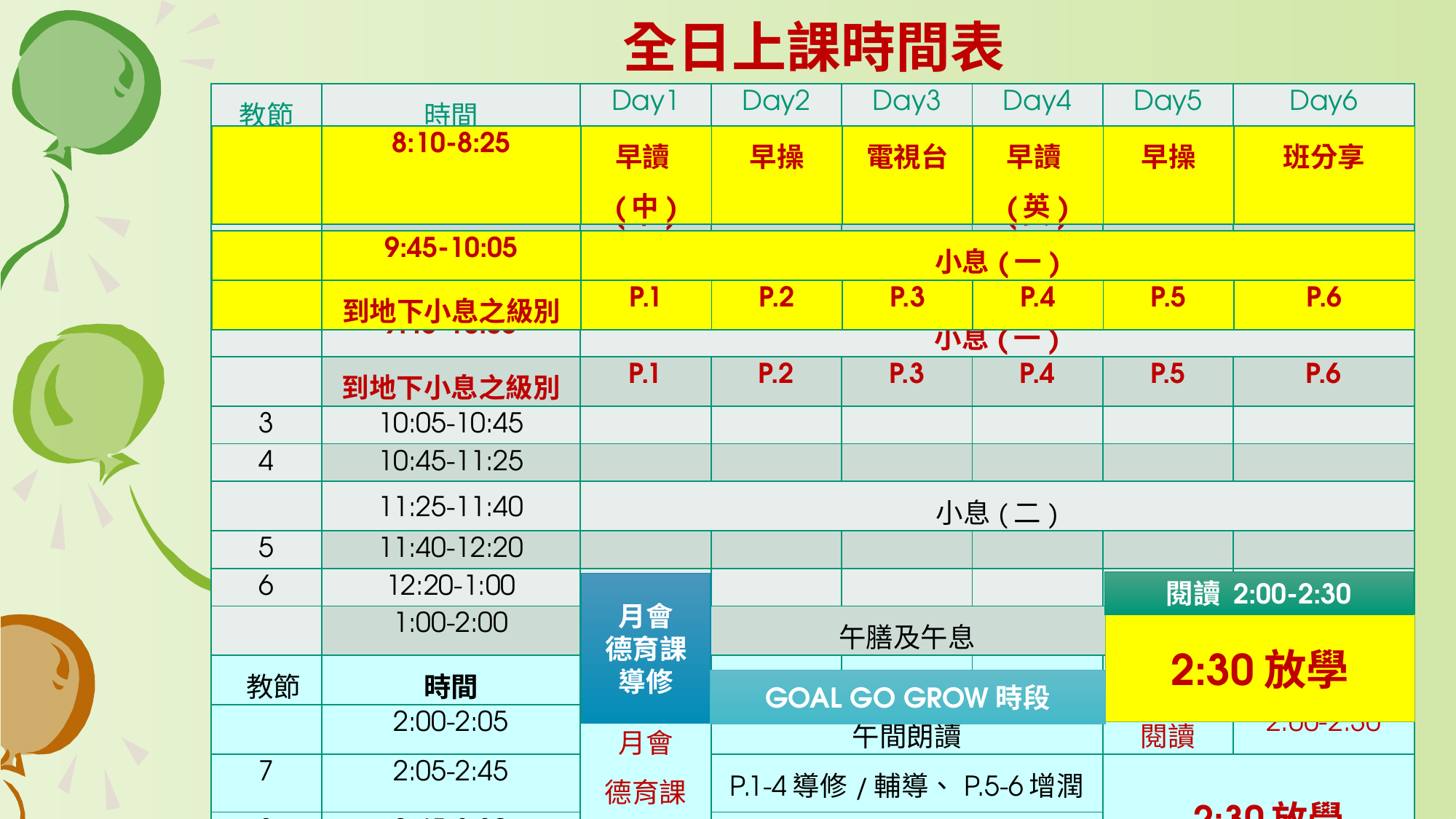

# 全日上課時間表
| 教節 | 時間 | Day1 | Day2 | Day3 | Day4 | Day5 | Day6 |
| --- | --- | --- | --- | --- | --- | --- | --- |
|  | 8:10-8:25 | 早讀(中) | 早操 | 電視台 | 早讀(英) | 早操 | 班分享 |
| 1 | 8:25-9:05 |  |  |  |  |  |  |
| 2 | 9:05-9:45 |  |  |  |  |  |  |
|  | 9:45-10:05 | 小息(一) |  |  |  |  |  |
|  | 到地下小息之級別 | P.1 | P.2 | P.3 | P.4 | P.5 | P.6 |
| 3 | 10:05-10:45 |  |  |  |  |  |  |
| 4 | 10:45-11:25 |  |  |  |  |  |  |
|  | 11:25-11:40 | 小息(二) |  |  |  |  |  |
| 5 | 11:40-12:20 |  |  |  |  |  |  |
| 6 | 12:20-1:00 |  |  |  |  |  |  |
|  | 1:00-2:00 | 午膳及午息 |  |  |  |  | 1:00-2:00 |
| 教節 | 時間 | 星期一 | 星期二 | 星期三 | 星期四 | 星期五 | 時間 |
|  | 2:00-2:05 | 月會 德育課 導修 | 午間朗讀 |  |  | 閱讀 | 2:00-2:30 |
| 7 | 2:05-2:45 |  | P.1-4導修/輔導、P.5-6增潤 |  |  | 2:30放學 |  |
| 8 | 2:45-3:30 |  | Goal Go Grow課堂 |  |  |  |  |
|  | 8:10-8:25 | 早讀(中) | 早操 | 電視台 | 早讀(英) | 早操 | 班分享 |
| --- | --- | --- | --- | --- | --- | --- | --- |
|  | 9:45-10:05 | 小息(一) |  |  |  |  |  |
| --- | --- | --- | --- | --- | --- | --- | --- |
|  | 到地下小息之級別 | P.1 | P.2 | P.3 | P.4 | P.5 | P.6 |
閱讀 2:00-2:30
月會
德育課
導修
2:30放學
GOAL GO GROW時段